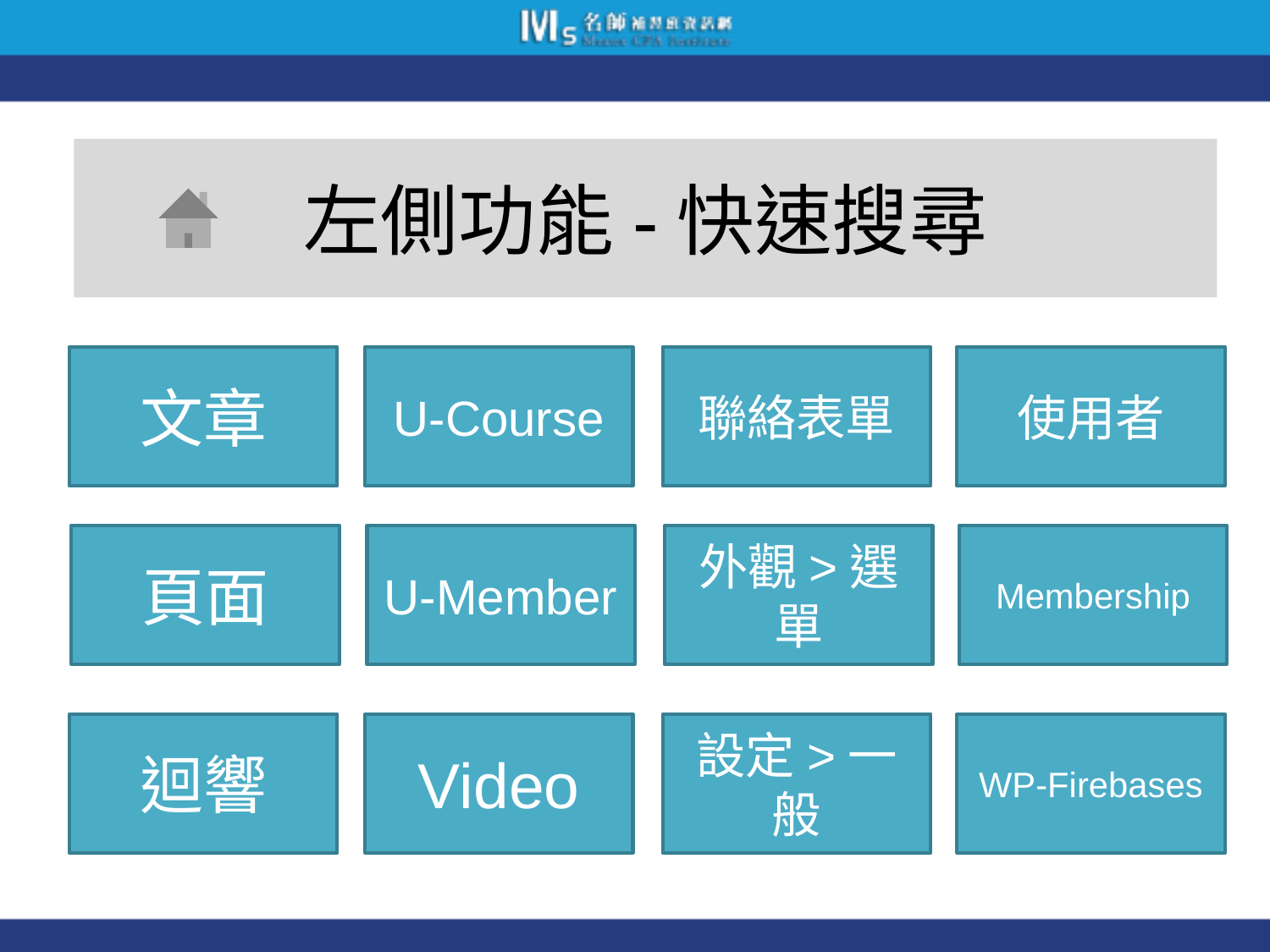

# 左側功能-快速搜尋

文章
U-Course
聯絡表單
使用者
頁面
U-Member
外觀>選單
Membership
迴響
Video
設定>一般
WP-Firebases